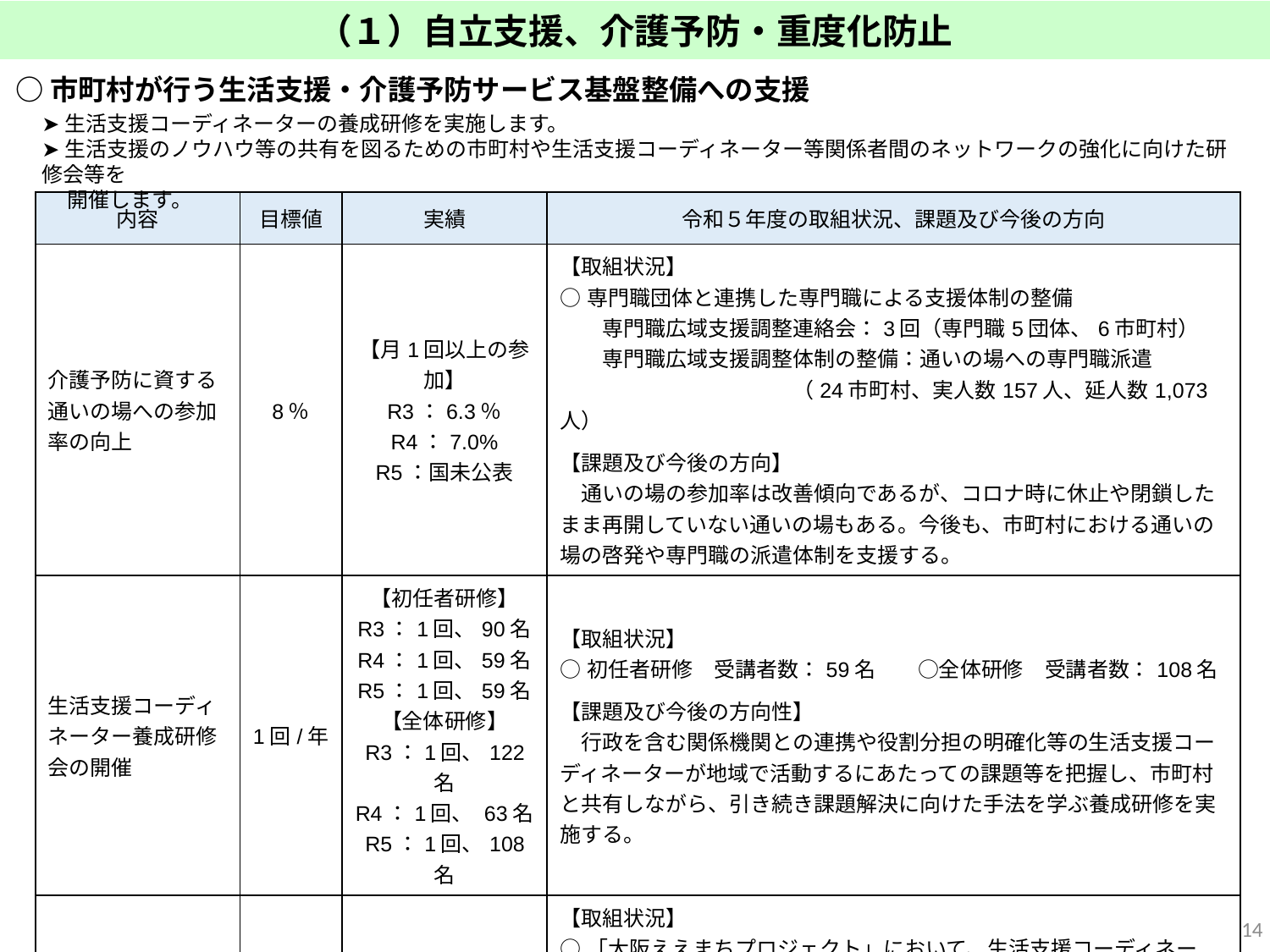

（１）自立支援、介護予防・重度化防止
○市町村が行う生活支援・介護予防サービス基盤整備への支援
➤生活支援コーディネーターの養成研修を実施します。
➤生活支援のノウハウ等の共有を図るための市町村や生活支援コーディネーター等関係者間のネットワークの強化に向けた研修会等を
　 開催します。
| 内容 | 目標値 | 実績 | 令和５年度の取組状況、課題及び今後の方向 |
| --- | --- | --- | --- |
| 介護予防に資する通いの場への参加率の向上 | 8％ | 【月1回以上の参加】 R3：6.3％ R4：7.0% R5：国未公表 | 【取組状況】 ○専門職団体と連携した専門職による支援体制の整備 　　専門職広域支援調整連絡会：3回（専門職5団体、6市町村） 　　専門職広域支援調整体制の整備：通いの場への専門職派遣 　　　　　　　　　　　（24市町村、実人数157人、延人数1,073人） 【課題及び今後の方向】 　通いの場の参加率は改善傾向であるが、コロナ時に休止や閉鎖したまま再開していない通いの場もある。今後も、市町村における通いの場の啓発や専門職の派遣体制を支援する。 |
| 生活支援コーディネーター養成研修会の開催 | 1回/年 | 【初任者研修】 R3：1回、90名 R4：1回、59名 R5：1回、59名 【全体研修】 R3：1回、122名 R4：1回、 63名 R5：1回、108名 | 【取組状況】 ○初任者研修　受講者数：59名　　○全体研修　受講者数：108名 【課題及び今後の方向性】 　行政を含む関係機関との連携や役割分担の明確化等の生活支援コーディネーターが地域で活動するにあたっての課題等を把握し、市町村と共有しながら、引き続き課題解決に向けた手法を学ぶ養成研修を実施する。 |
| 生活支援コーディネーター、市町村職員、地域団体等による大交流会の開催 | 1回/年 | R3：1回 R4：1回 R5：1回 | 【取組状況】 ○「大阪ええまちプロジェクト」において、生活支援コーディネーター、市町村職員、 　 地域団体等による大交流会等を実施。 　・大交流会：2/15～16 　 　・行政職員・生活支援コーディネーター向け研修会：2回・参加者66名 【課題及び今後の方向性】 　大阪ええまちプロジェクトにおいて、インフォーマルサービスを含む、支援ニーズに対応した社会資源の創出等について先進的取組事例等の情報提供を行う。 |
14